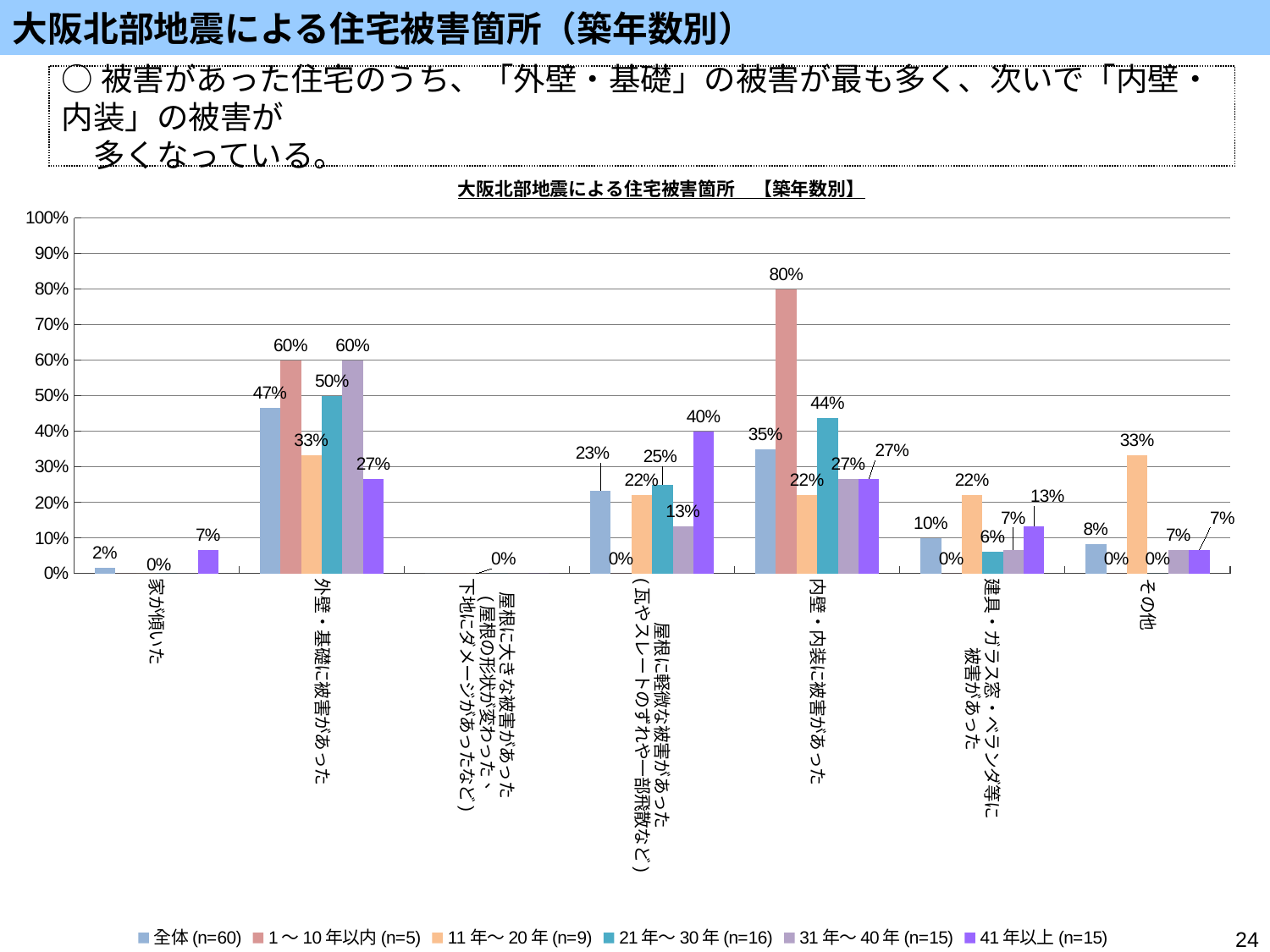

大阪北部地震による住宅被害箇所（築年数別）
○被害があった住宅のうち、「外壁・基礎」の被害が最も多く、次いで「内壁・内装」の被害が
　多くなっている。

### Chart: 大阪北部地震による住宅被害箇所　【築年数別】

| Category | 全体(n=60) | 1～10年以内(n=5) | 11年～20年(n=9) | 21年～30年(n=16) | 31年～40年(n=15) | 41年以上(n=15) |
|---|---|---|---|---|---|---|
| 家が傾いた | 0.016666666666666666 | 0.0 | 0.0 | 0.0 | 0.0 | 0.06666666666666667 |
| 外壁・基礎に被害があった | 0.4666666666666667 | 0.6 | 0.3333333333333333 | 0.5 | 0.6 | 0.26666666666666666 |
| 屋根に大きな被害があった
(屋根の形状が変わった、
下地にダメージがあったなど) | 0.0 | 0.0 | 0.0 | 0.0 | 0.0 | 0.0 |
| 屋根に軽微な被害があった
(瓦やスレートのずれや一部飛散など) | 0.23333333333333334 | 0.0 | 0.2222222222222222 | 0.25 | 0.13333333333333333 | 0.4 |
| 内壁・内装に被害があった | 0.35 | 0.8 | 0.2222222222222222 | 0.4375 | 0.26666666666666666 | 0.26666666666666666 |
| 建具・ガラス窓・ベランダ等に
被害があった | 0.1 | 0.0 | 0.2222222222222222 | 0.0625 | 0.06666666666666667 | 0.13333333333333333 |
| その他 | 0.08333333333333333 | 0.0 | 0.3333333333333333 | 0.0 | 0.06666666666666667 | 0.06666666666666667 |
24